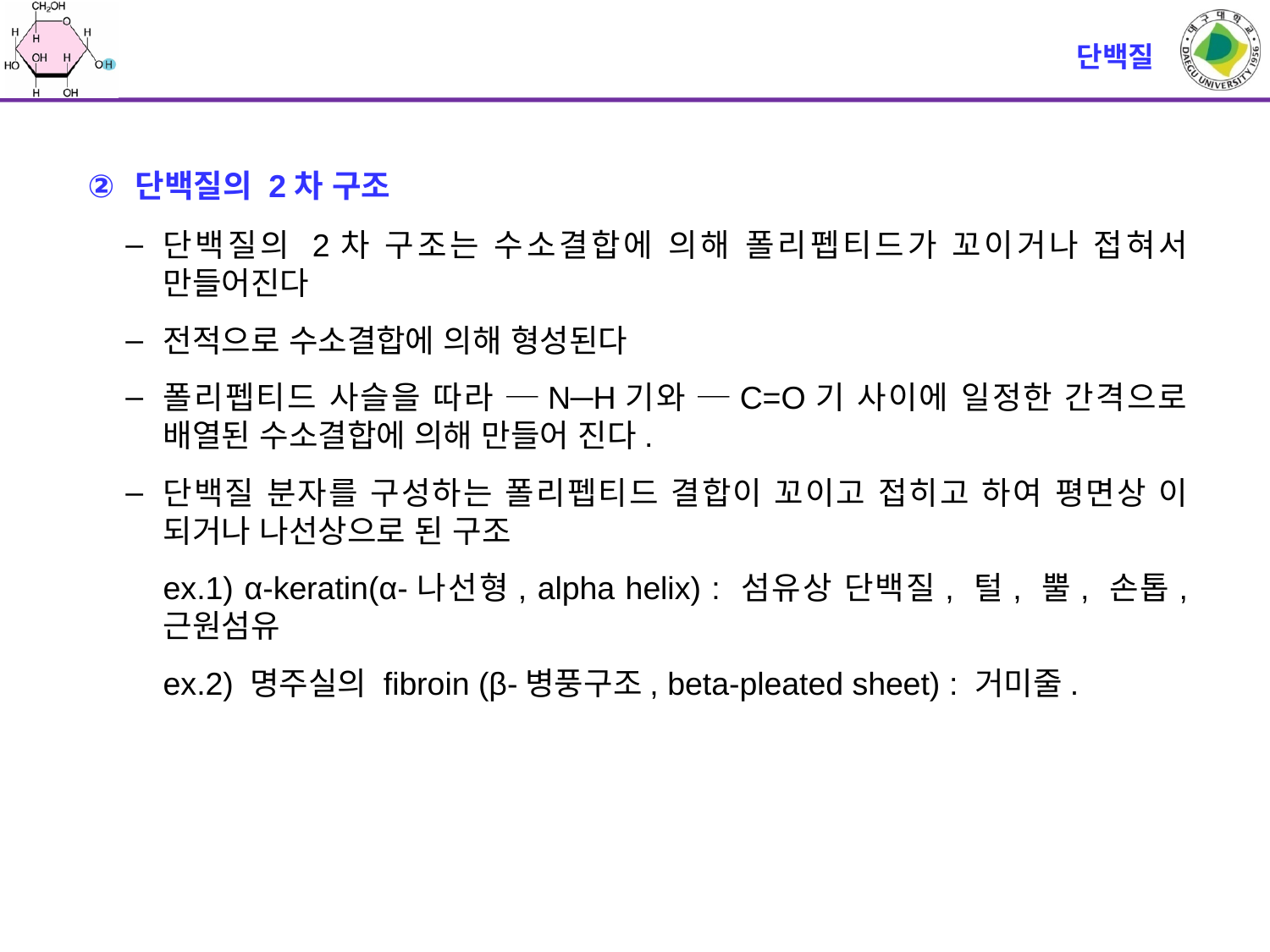

# 단백질
단백질의 2차 구조
단백질의 2차 구조는 수소결합에 의해 폴리펩티드가 꼬이거나 접혀서 만들어진다
전적으로 수소결합에 의해 형성된다
폴리펩티드 사슬을 따라 ─N─H기와 ─C=O기 사이에 일정한 간격으로 배열된 수소결합에 의해 만들어 진다.
단백질 분자를 구성하는 폴리펩티드 결합이 꼬이고 접히고 하여 평면상 이 되거나 나선상으로 된 구조
	ex.1) α-keratin(α-나선형, alpha helix) : 섬유상 단백질, 털, 뿔, 손톱, 근원섬유
	ex.2) 명주실의 fibroin (β-병풍구조, beta-pleated sheet) : 거미줄.